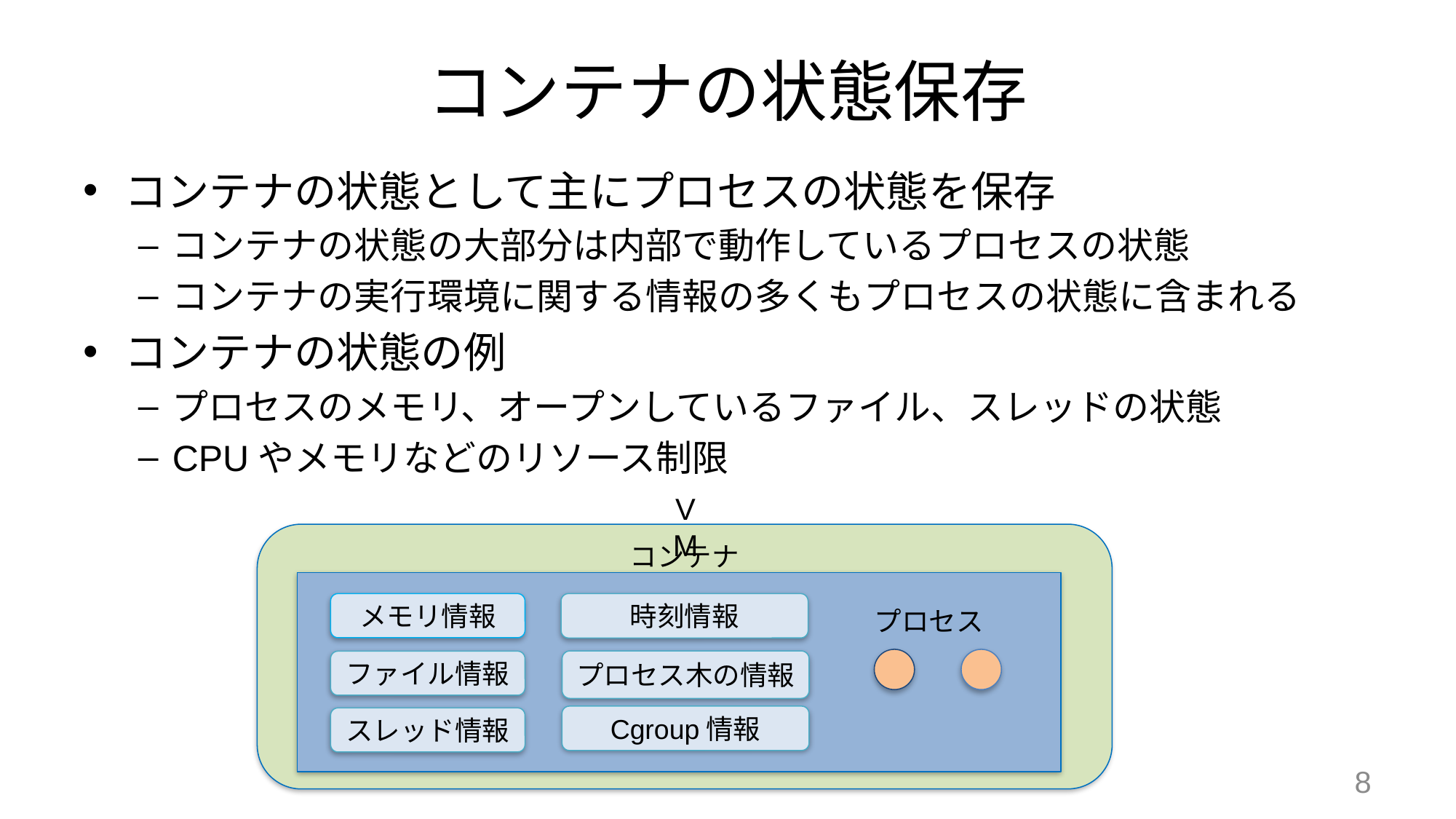

# コンテナの状態保存
コンテナの状態として主にプロセスの状態を保存
コンテナの状態の大部分は内部で動作しているプロセスの状態
コンテナの実行環境に関する情報の多くもプロセスの状態に含まれる
コンテナの状態の例
プロセスのメモリ、オープンしているファイル、スレッドの状態
CPUやメモリなどのリソース制限
VM

コンテナ

時刻情報
メモリ情報
プロセス

プロセス木の情報
ファイル情報
Cgroup情報
スレッド情報
8